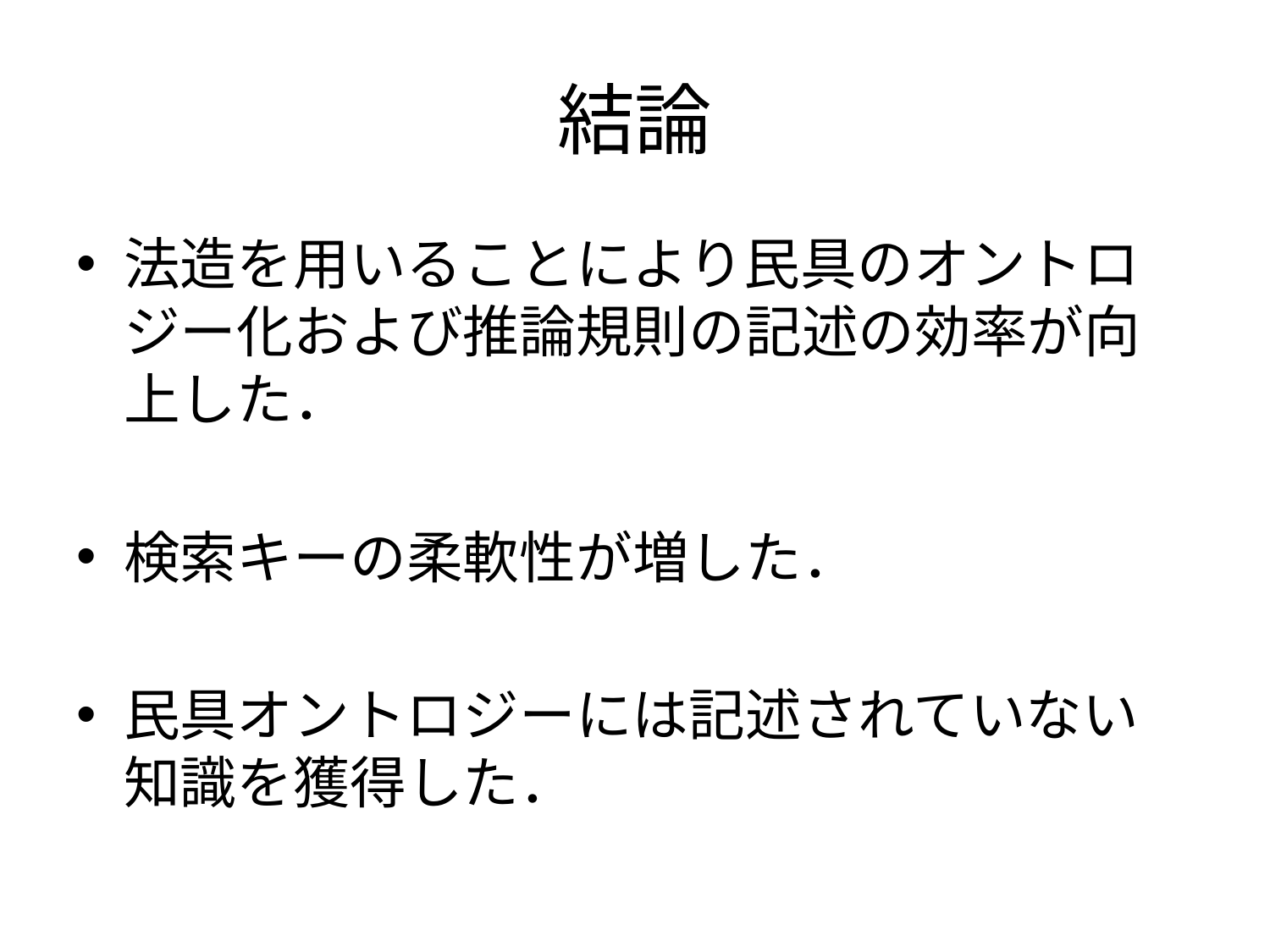

# 結論
法造を用いることにより民具のオントロジー化および推論規則の記述の効率が向上した．

検索キーの柔軟性が増した．

民具オントロジーには記述されていない知識を獲得した．